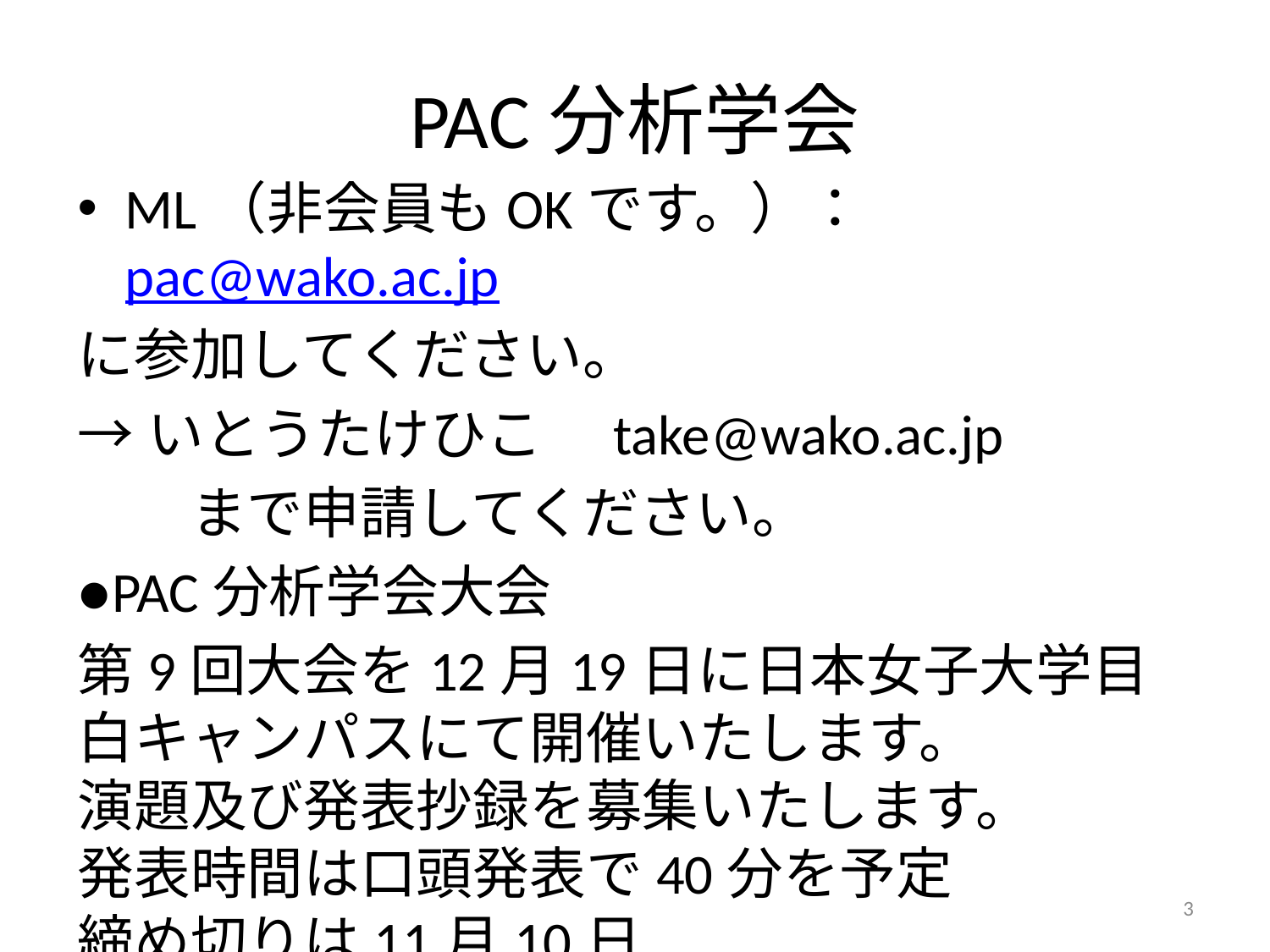

# PAC分析学会
ML（非会員もOKです。）：pac@wako.ac.jp
に参加してください。
→いとうたけひこ　take@wako.ac.jp
　　まで申請してください。
●PAC分析学会大会
第9回大会を12月19日に日本女子大学目白キャンパスにて開催いたします。
演題及び発表抄録を募集いたします。
発表時間は口頭発表で40分を予定
締め切りは11月10日

3